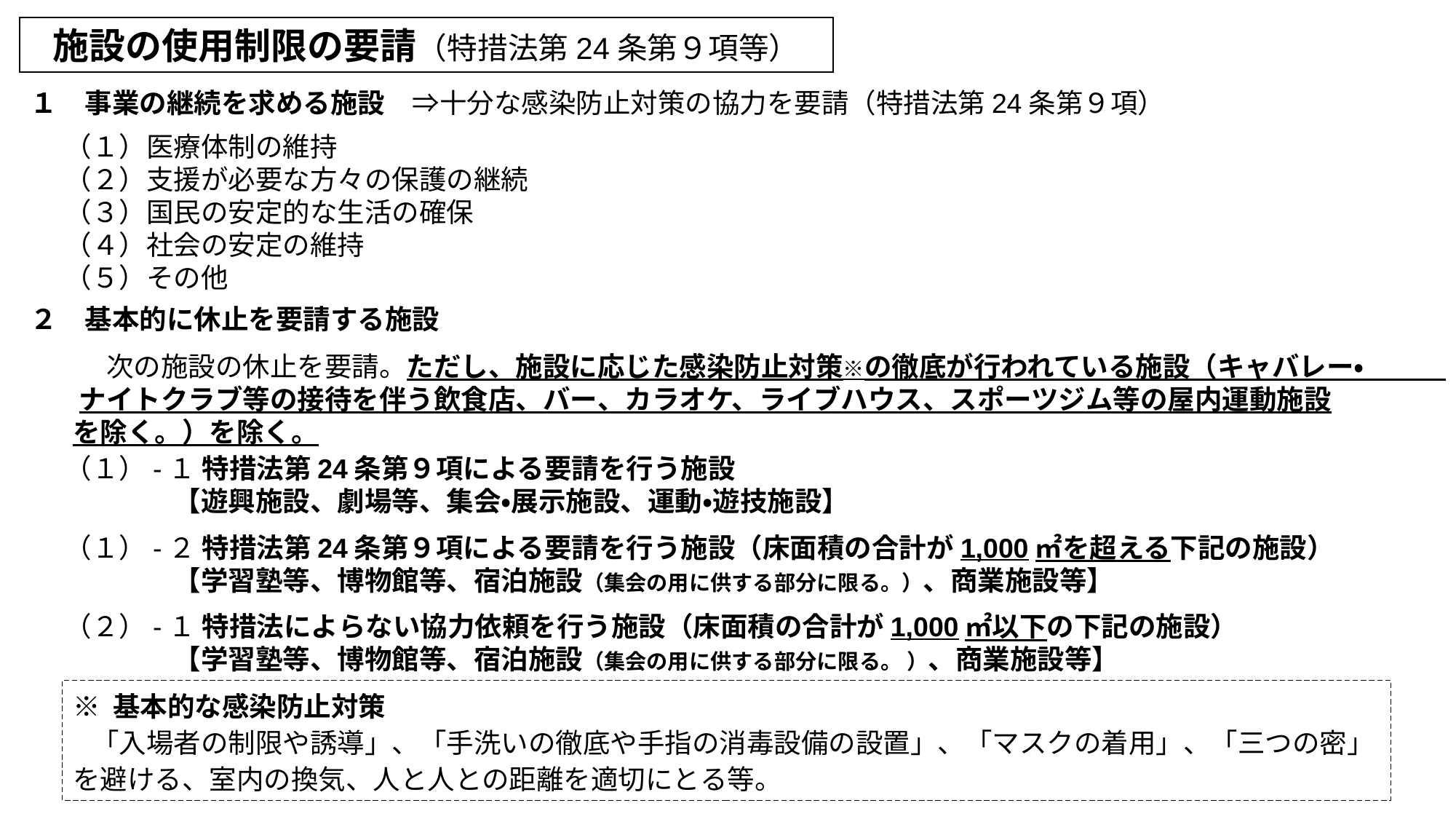

施設の使用制限の要請（特措法第24条第９項等）
１　事業の継続を求める施設　⇒十分な感染防止対策の協力を要請（特措法第24条第９項）
（１）医療体制の維持
（２）支援が必要な方々の保護の継続
（３）国民の安定的な生活の確保
（４）社会の安定の維持
（５）その他
２　基本的に休止を要請する施設
　　 次の施設の休止を要請。ただし、施設に応じた感染防止対策※の徹底が行われている施設（キャバレー・
　 ナイトクラブ等の接待を伴う飲食店、バー、カラオケ、ライブハウス、スポーツジム等の屋内運動施設
　を除く。）を除く。
（１）-１ 特措法第24条第９項による要請を行う施設
　　　　【遊興施設、劇場等、集会・展示施設、運動・遊技施設】

（１）-２ 特措法第24条第９項による要請を行う施設（床面積の合計が1,000㎡を超える下記の施設）
　　　　【学習塾等、博物館等、宿泊施設（集会の用に供する部分に限る。）、商業施設等】

（２）-１ 特措法によらない協力依頼を行う施設（床面積の合計が1,000㎡以下の下記の施設）
　　　　【学習塾等、博物館等、宿泊施設（集会の用に供する部分に限る。 ）、商業施設等】

※ 基本的な感染防止対策
  「入場者の制限や誘導」、「手洗いの徹底や手指の消毒設備の設置」、「マスクの着用」、「三つの密」を避ける、室内の換気、人と人との距離を適切にとる等。